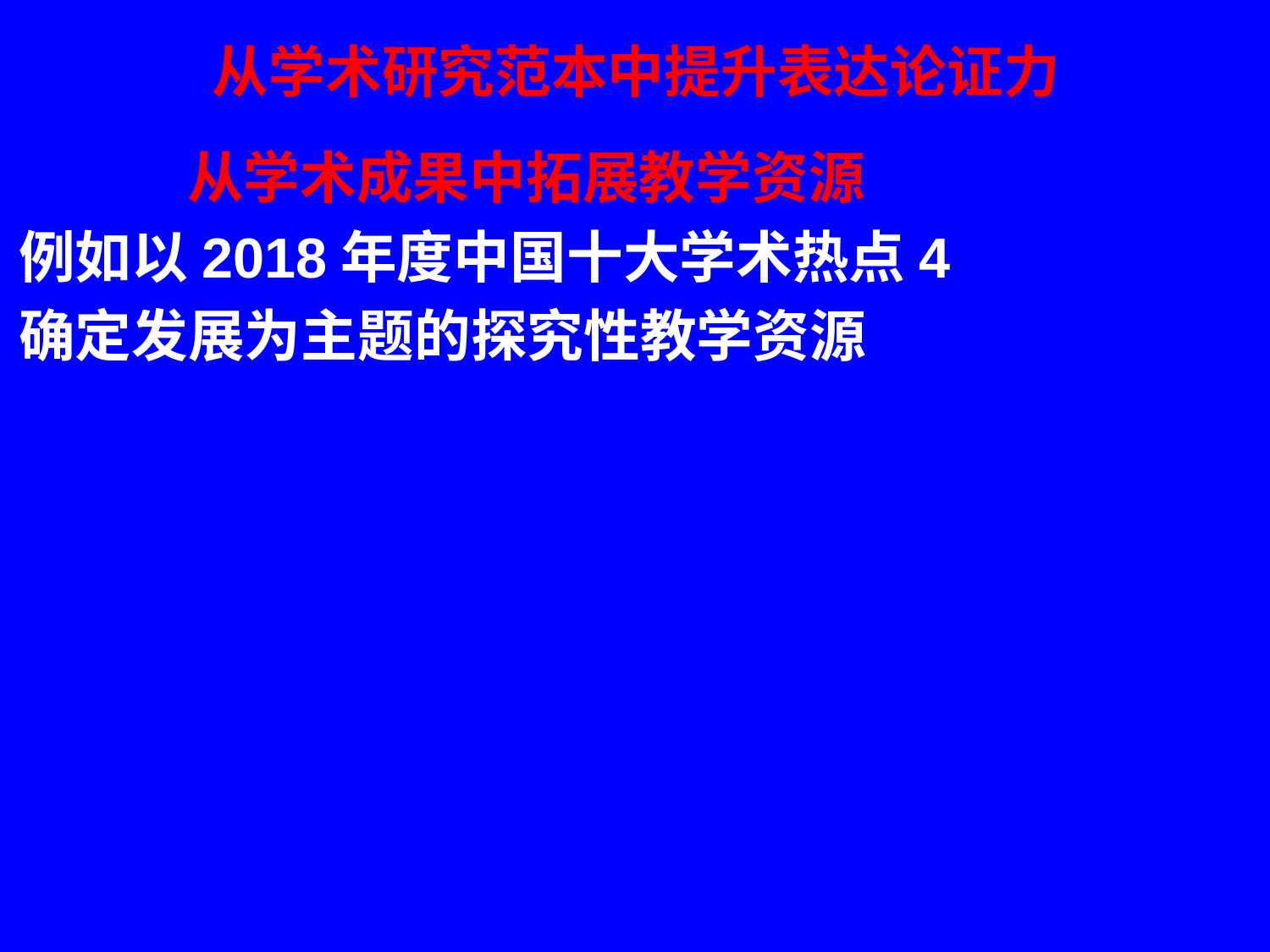

# 从学术研究范本中提升表达论证力
            从学术成果中拓展教学资源
例如以2018年度中国十大学术热点4
确定发展为主题的探究性教学资源